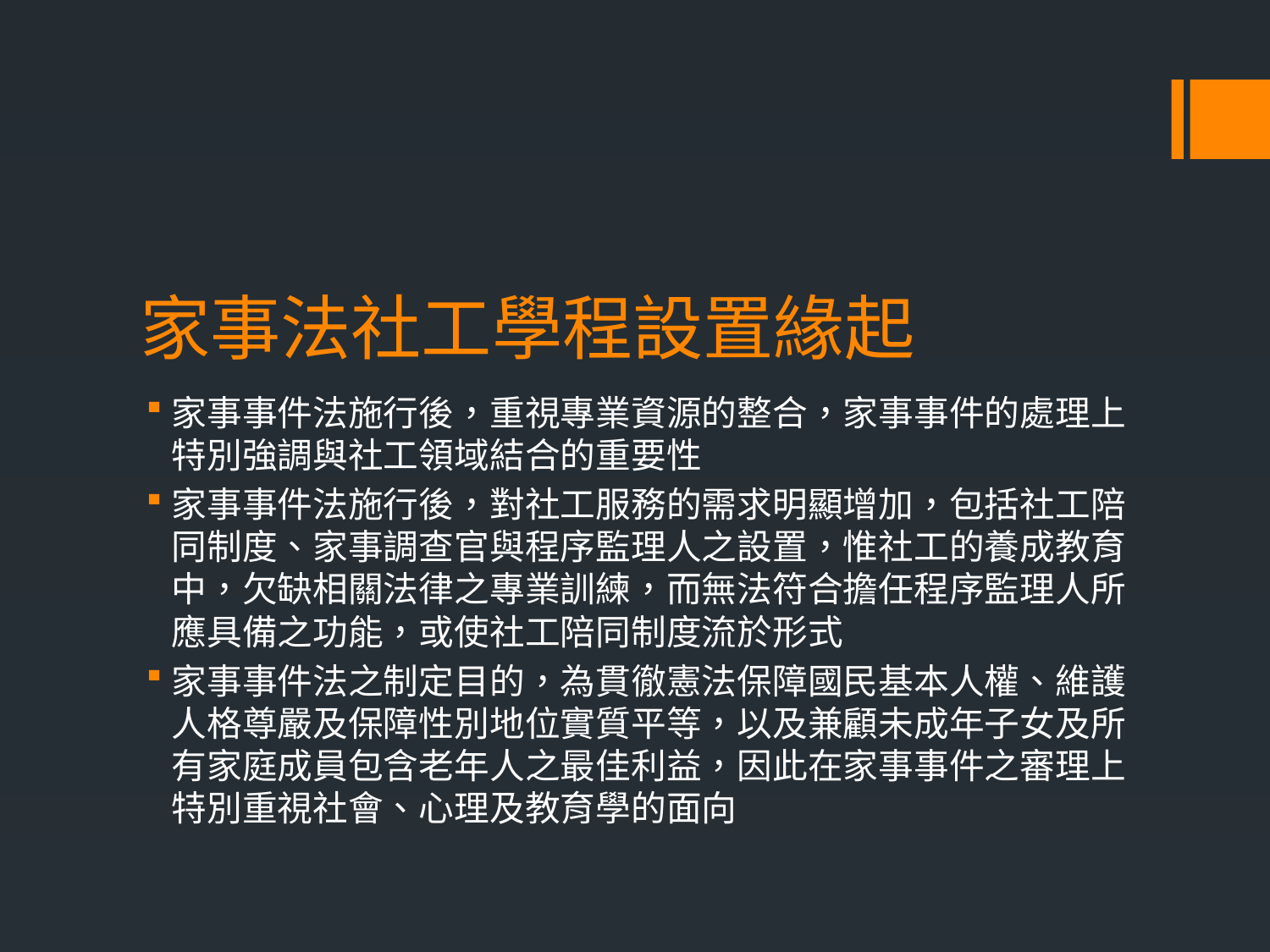

# 家事法社工學程設置緣起
家事事件法施行後，重視專業資源的整合，家事事件的處理上特別強調與社工領域結合的重要性
家事事件法施行後，對社工服務的需求明顯增加，包括社工陪同制度、家事調查官與程序監理人之設置，惟社工的養成教育中，欠缺相關法律之專業訓練，而無法符合擔任程序監理人所應具備之功能，或使社工陪同制度流於形式
家事事件法之制定目的，為貫徹憲法保障國民基本人權、維護人格尊嚴及保障性別地位實質平等，以及兼顧未成年子女及所有家庭成員包含老年人之最佳利益，因此在家事事件之審理上特別重視社會、心理及教育學的面向